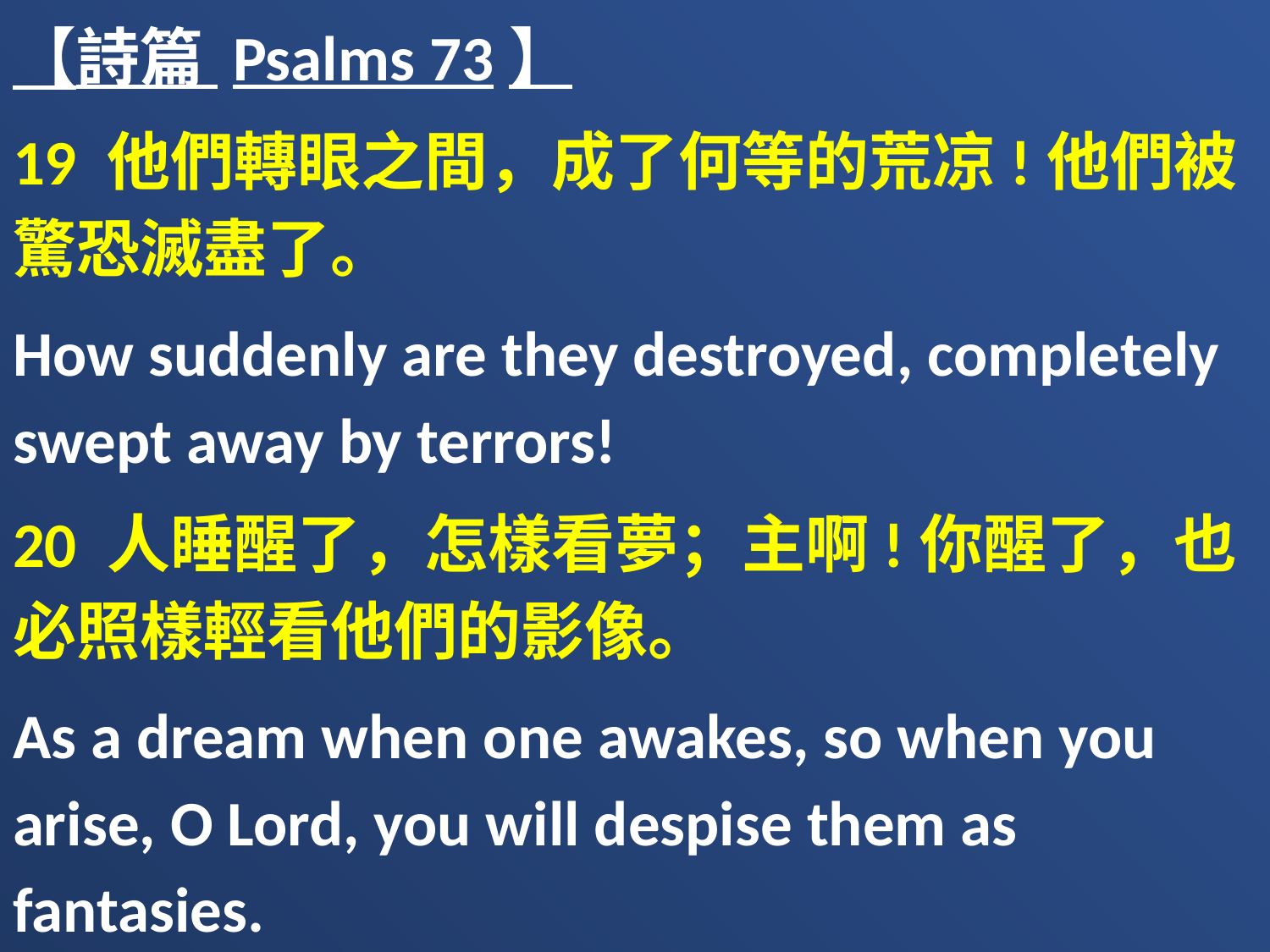

【詩篇 Psalms 73】
19 他們轉眼之間，成了何等的荒凉!他們被驚恐滅盡了。
How suddenly are they destroyed, completely swept away by terrors!
20 人睡醒了，怎樣看夢；主啊!你醒了，也必照樣輕看他們的影像。
As a dream when one awakes, so when you arise, O Lord, you will despise them as fantasies.